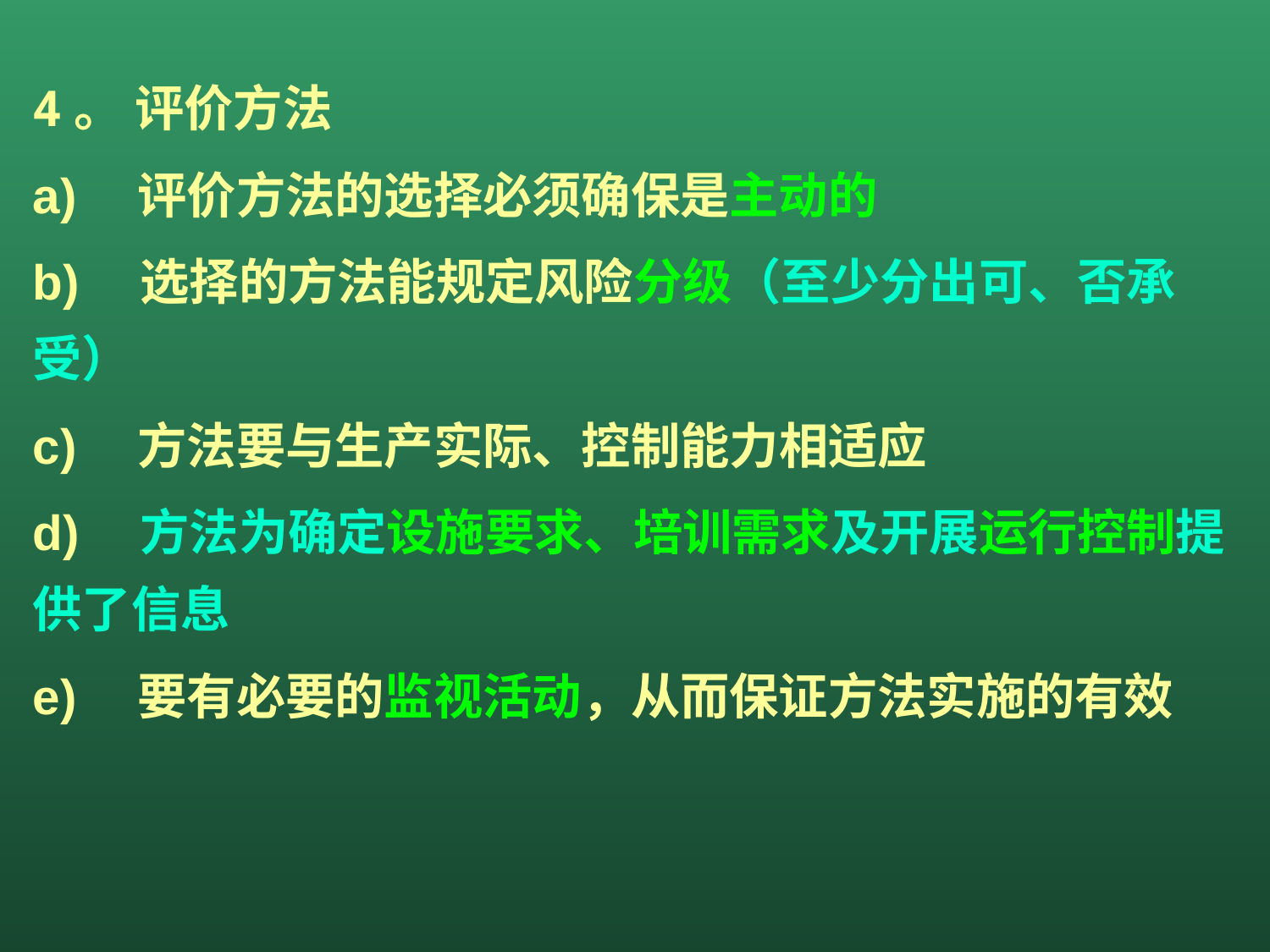

4。 评价方法
a)    评价方法的选择必须确保是主动的
b)    选择的方法能规定风险分级（至少分出可、否承受）
c)    方法要与生产实际、控制能力相适应
d)    方法为确定设施要求、培训需求及开展运行控制提供了信息
e)    要有必要的监视活动，从而保证方法实施的有效